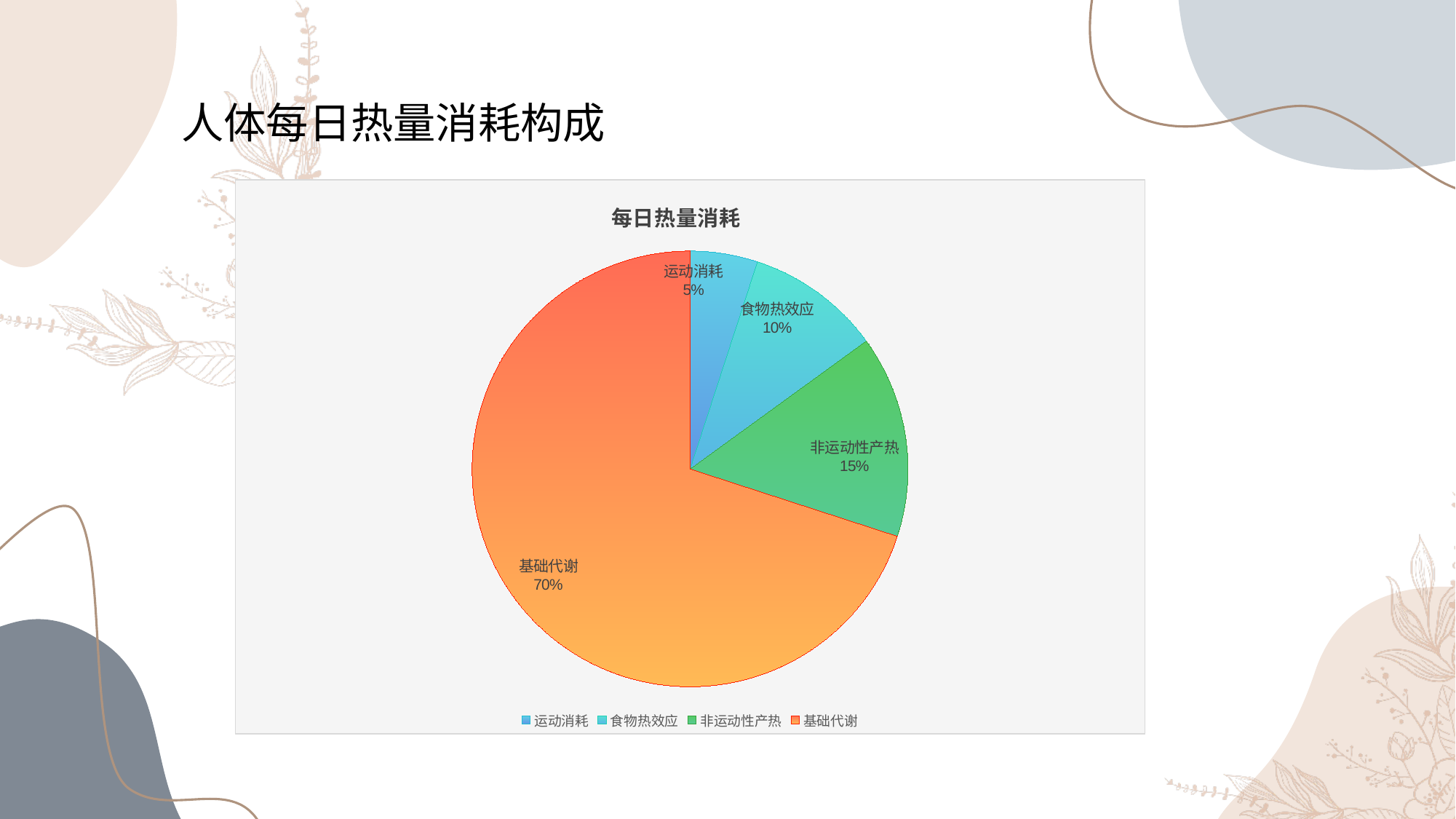

人体每日热量消耗构成

### Chart: 每日热量消耗

| Category | 每日热量消耗 |
|---|---|
| 运动消耗 | 0.05 |
| 食物热效应 | 0.1 |
| 非运动性产热 | 0.15 |
| 基础代谢 | 0.7 |